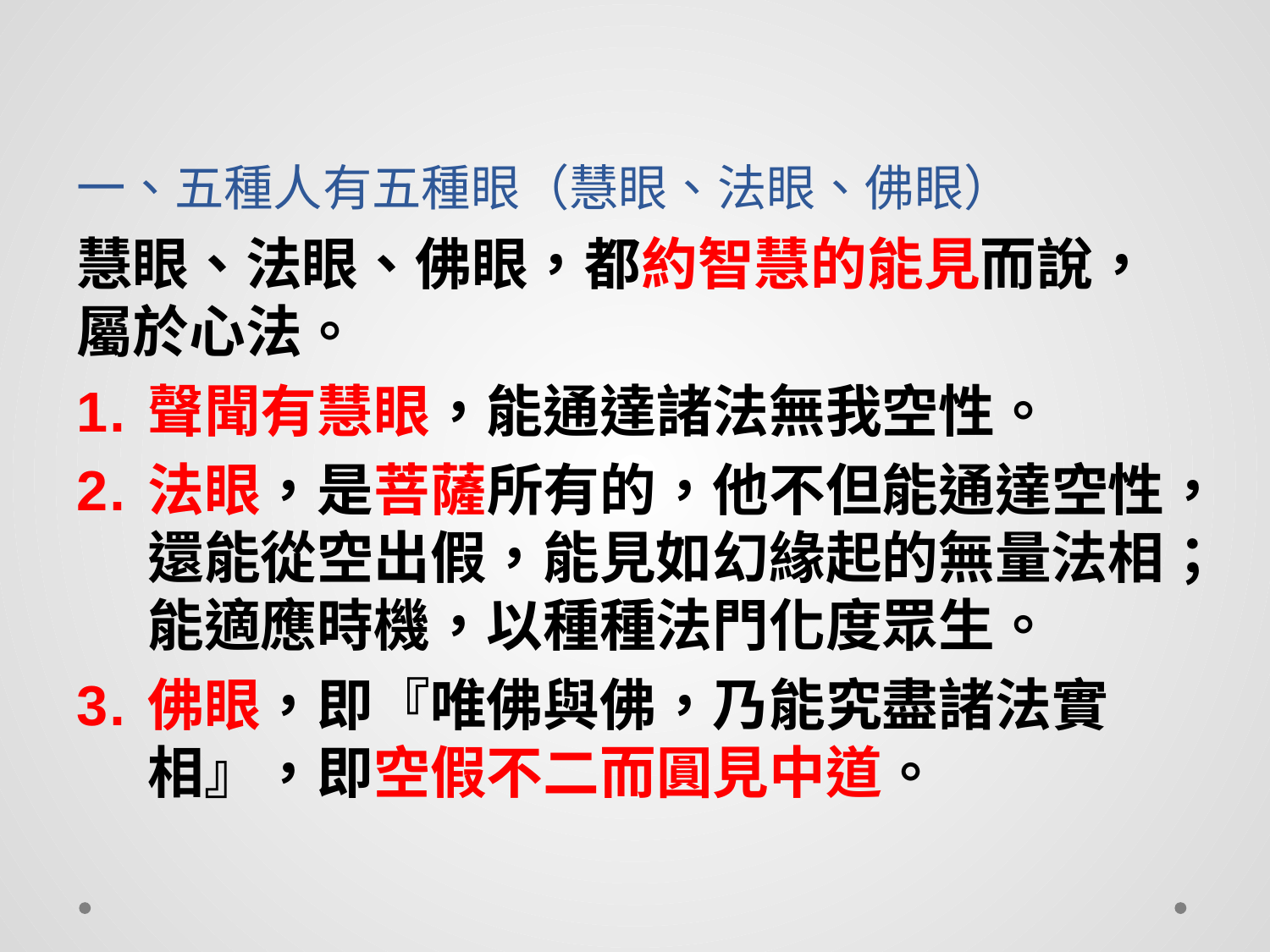

# 一、五種人有五種眼（慧眼、法眼、佛眼）
慧眼、法眼、佛眼，都約智慧的能見而說，屬於心法。
聲聞有慧眼，能通達諸法無我空性。
法眼，是菩薩所有的，他不但能通達空性，還能從空出假，能見如幻緣起的無量法相；能適應時機，以種種法門化度眾生。
佛眼，即『唯佛與佛，乃能究盡諸法實相』，即空假不二而圓見中道。